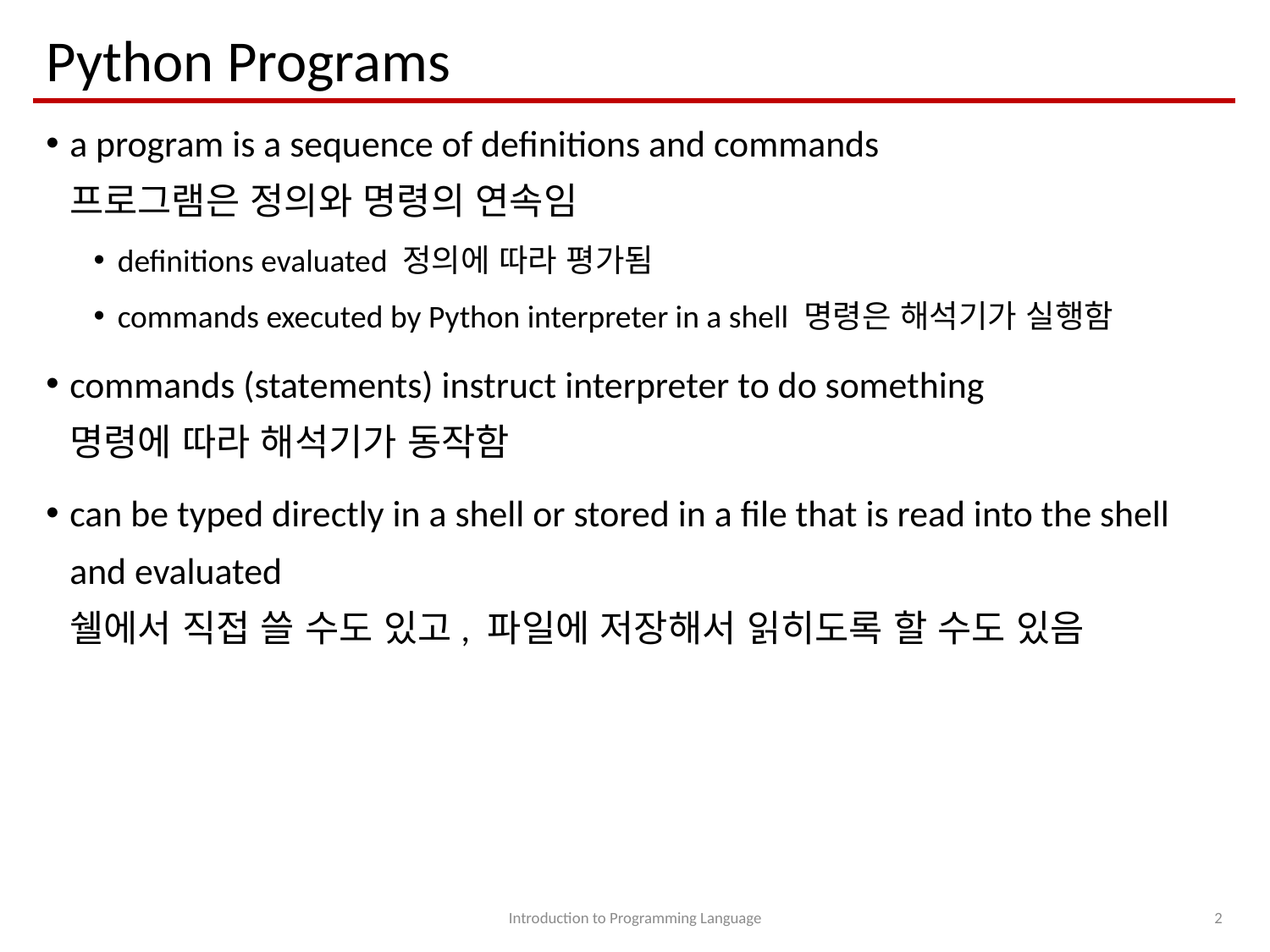

# Python Programs
a program is a sequence of definitions and commands
프로그램은 정의와 명령의 연속임
definitions evaluated 정의에 따라 평가됨
commands executed by Python interpreter in a shell 명령은 해석기가 실행함
commands (statements) instruct interpreter to do something
명령에 따라 해석기가 동작함
can be typed directly in a shell or stored in a file that is read into the shell and evaluated
쉘에서 직접 쓸 수도 있고, 파일에 저장해서 읽히도록 할 수도 있음
Introduction to Programming Language
2